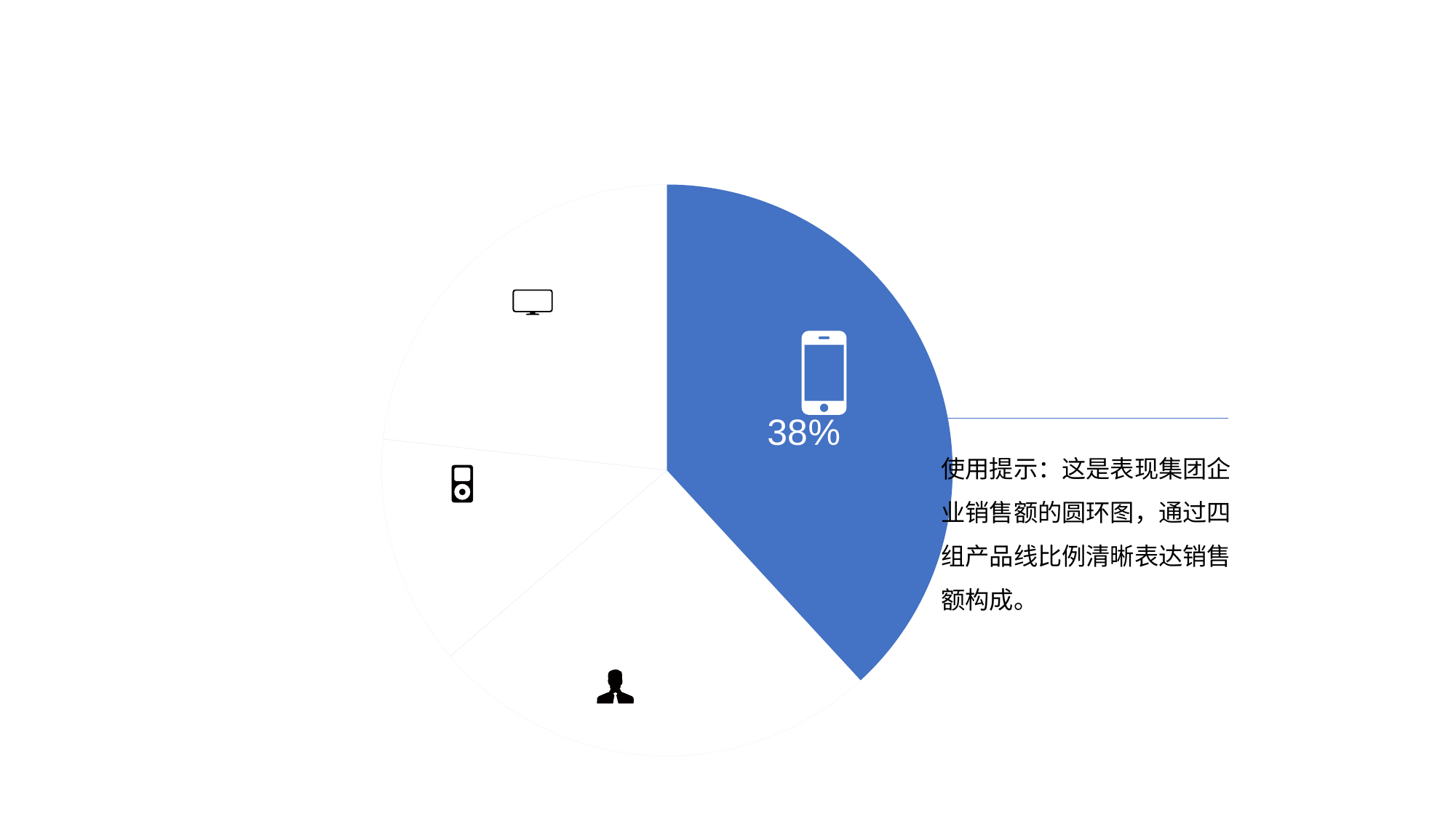

### Chart

| Category |  |  |
|---|---|---|

使用提示：这是表现集团企业销售额的圆环图，通过四组产品线比例清晰表达销售额构成。